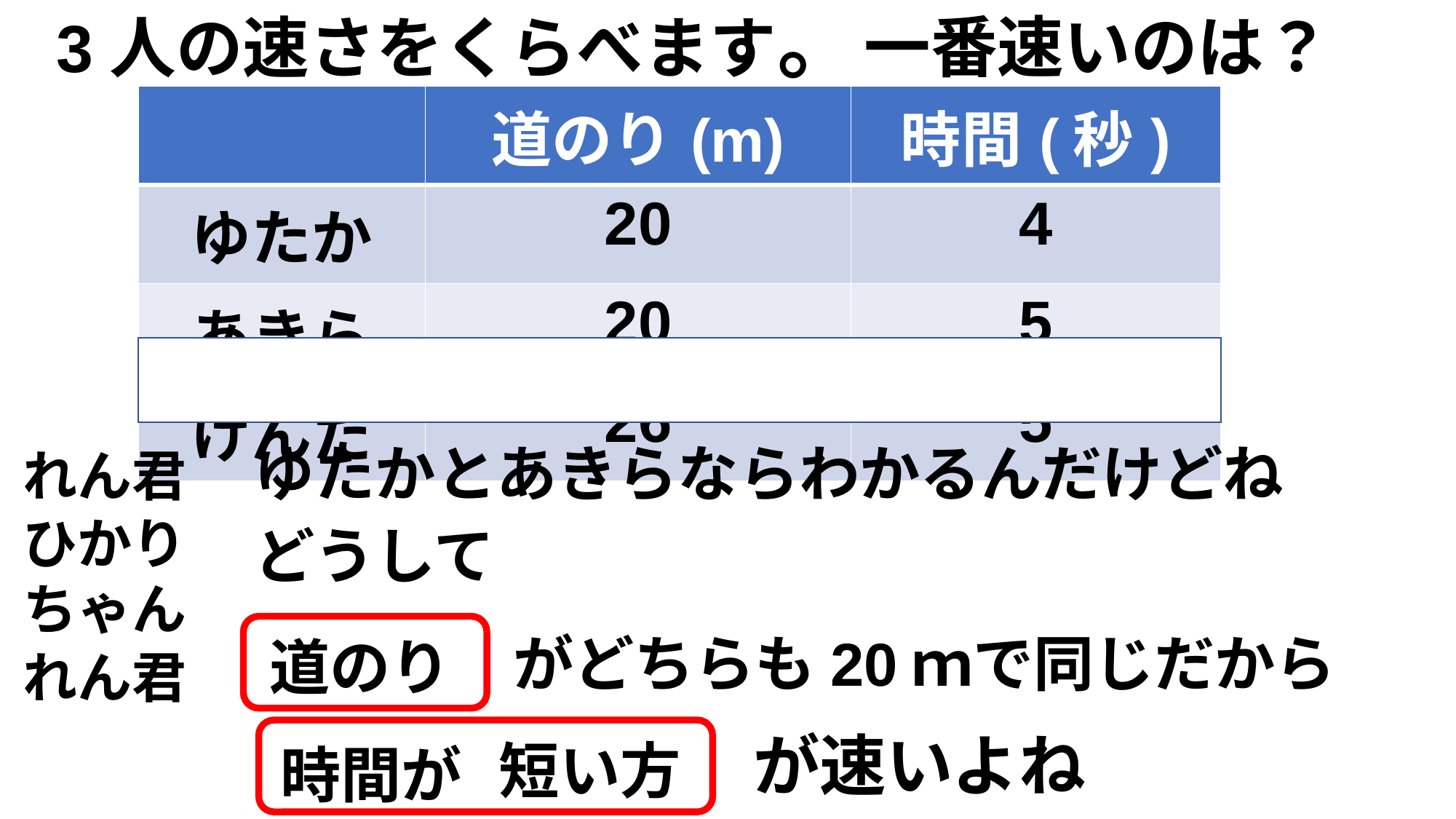

一番速いのは？
3人の速さをくらべます。
|  | 道のり(m) | 時間(秒) |
| --- | --- | --- |
| ゆたか | 20 | 4 |
| あきら | 20 | 5 |
| けんた | 26 | 5 |

ゆたかとあきらならわかるんだけどね
れん君
ひかりちゃん
どうして

がどちらも20ｍで同じだから
道のり
れん君
が速いよね

短い方
時間が